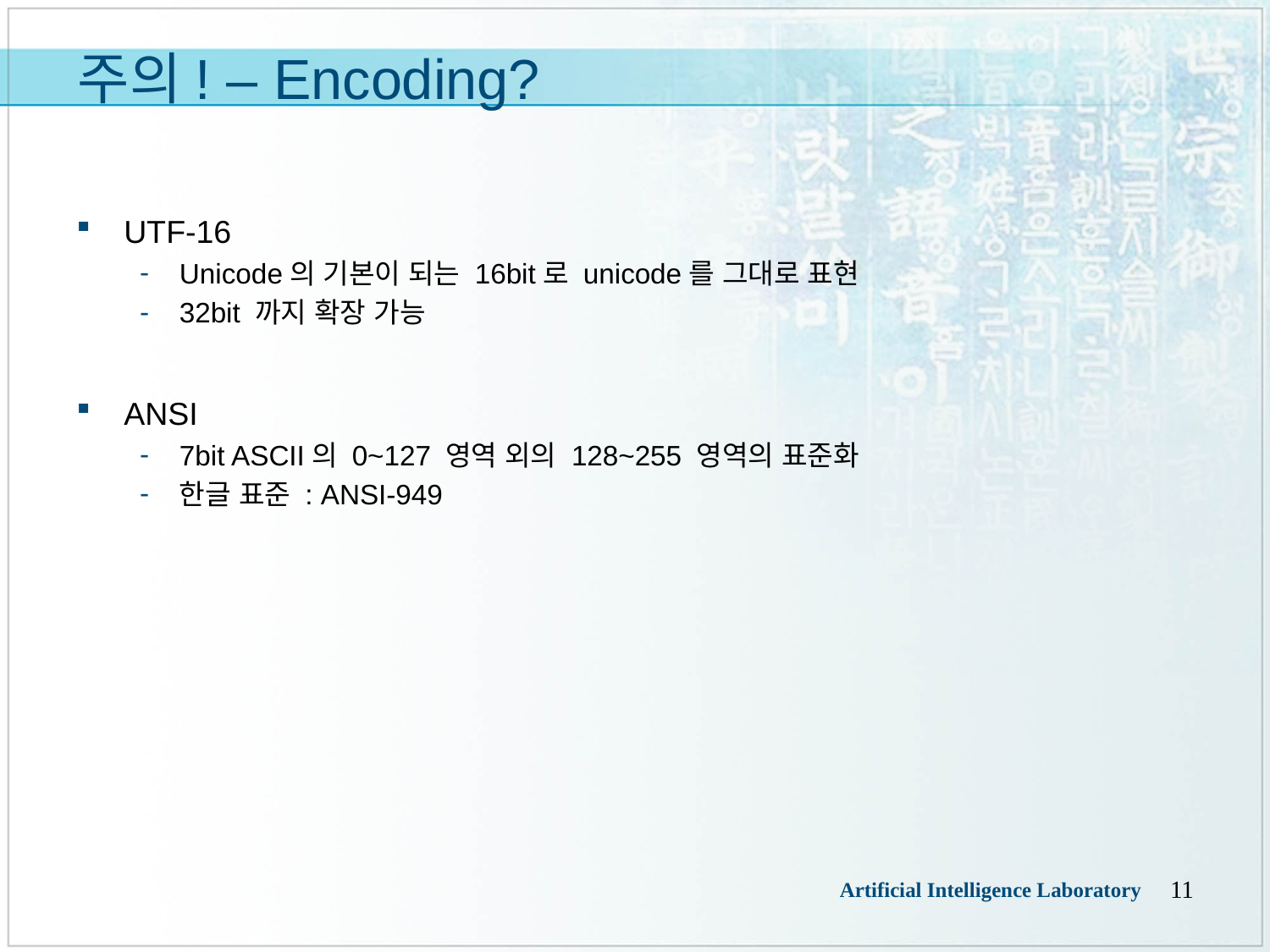

# 주의! – Encoding?
UTF-16
Unicode의 기본이 되는 16bit로 unicode를 그대로 표현
32bit 까지 확장 가능

ANSI
7bit ASCII의 0~127 영역 외의 128~255 영역의 표준화
한글 표준 : ANSI-949

11